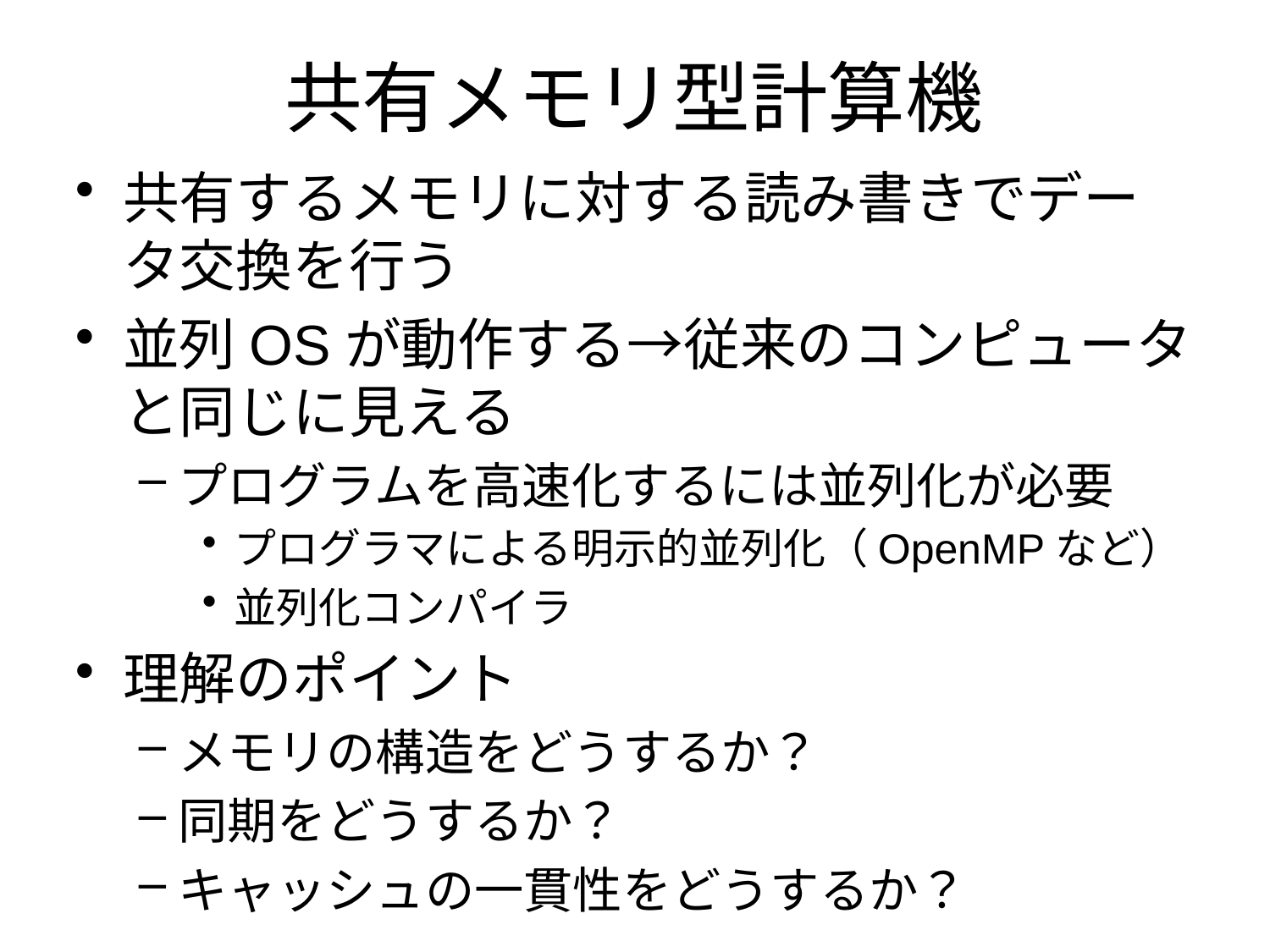

# 共有メモリ型計算機
共有するメモリに対する読み書きでデータ交換を行う
並列OSが動作する→従来のコンピュータと同じに見える
プログラムを高速化するには並列化が必要
プログラマによる明示的並列化（OpenMPなど）
並列化コンパイラ
理解のポイント
メモリの構造をどうするか？
同期をどうするか？
キャッシュの一貫性をどうするか？